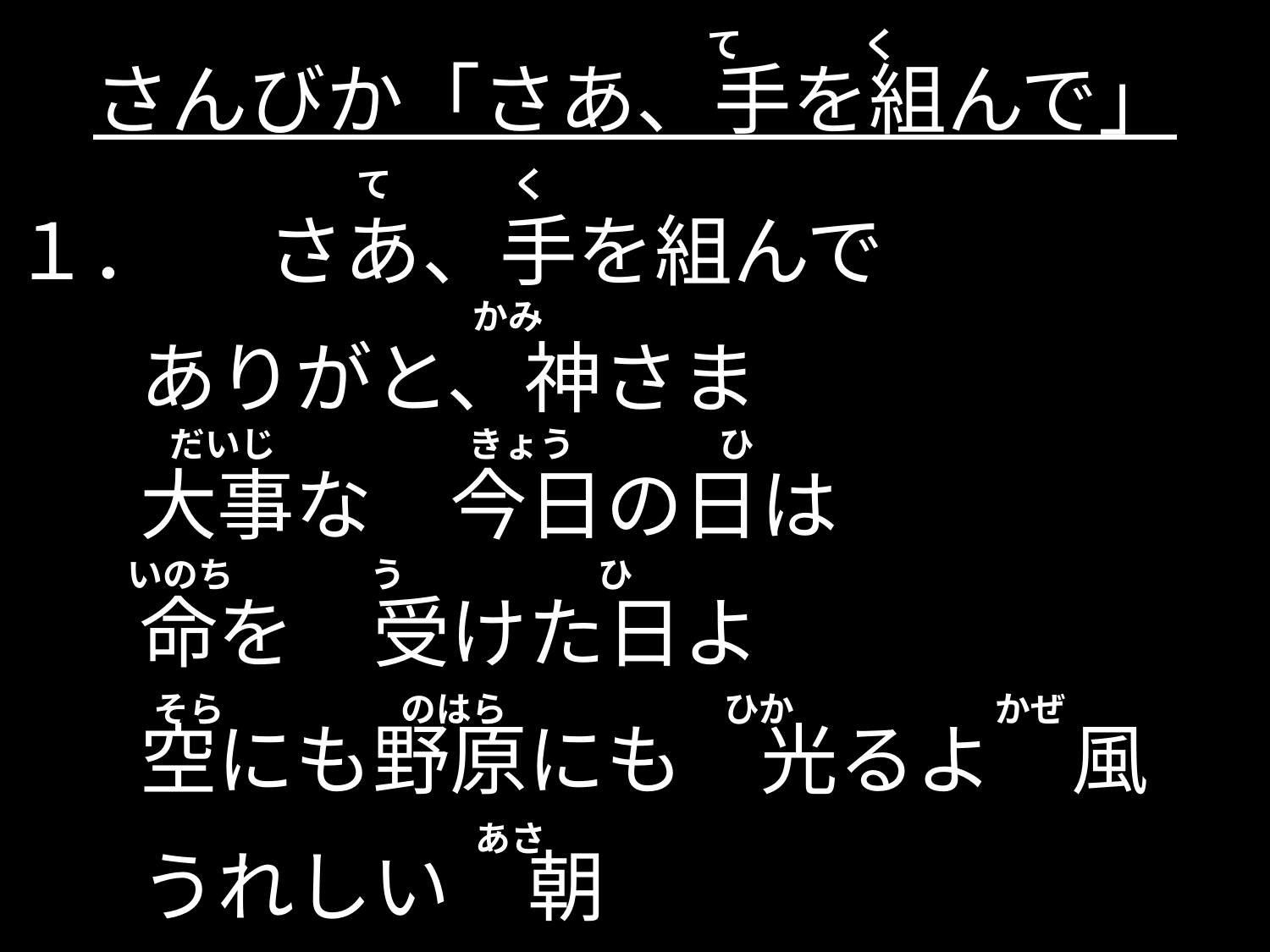

て               く
# さんびか「さあ、手を組んで」
                         て               く
１．	さあ、手を組んで
	ありがと、神さま
	大事な　今日の日は
	命を　受けた日よ
	空にも野原にも　光るよ　風
	うれしい　朝
                                       かみ
   だいじ                        きょう                  ひ
いのち                 う                        ひ
 そら                      のはら                           ひか                         かぜ
                                         あさ